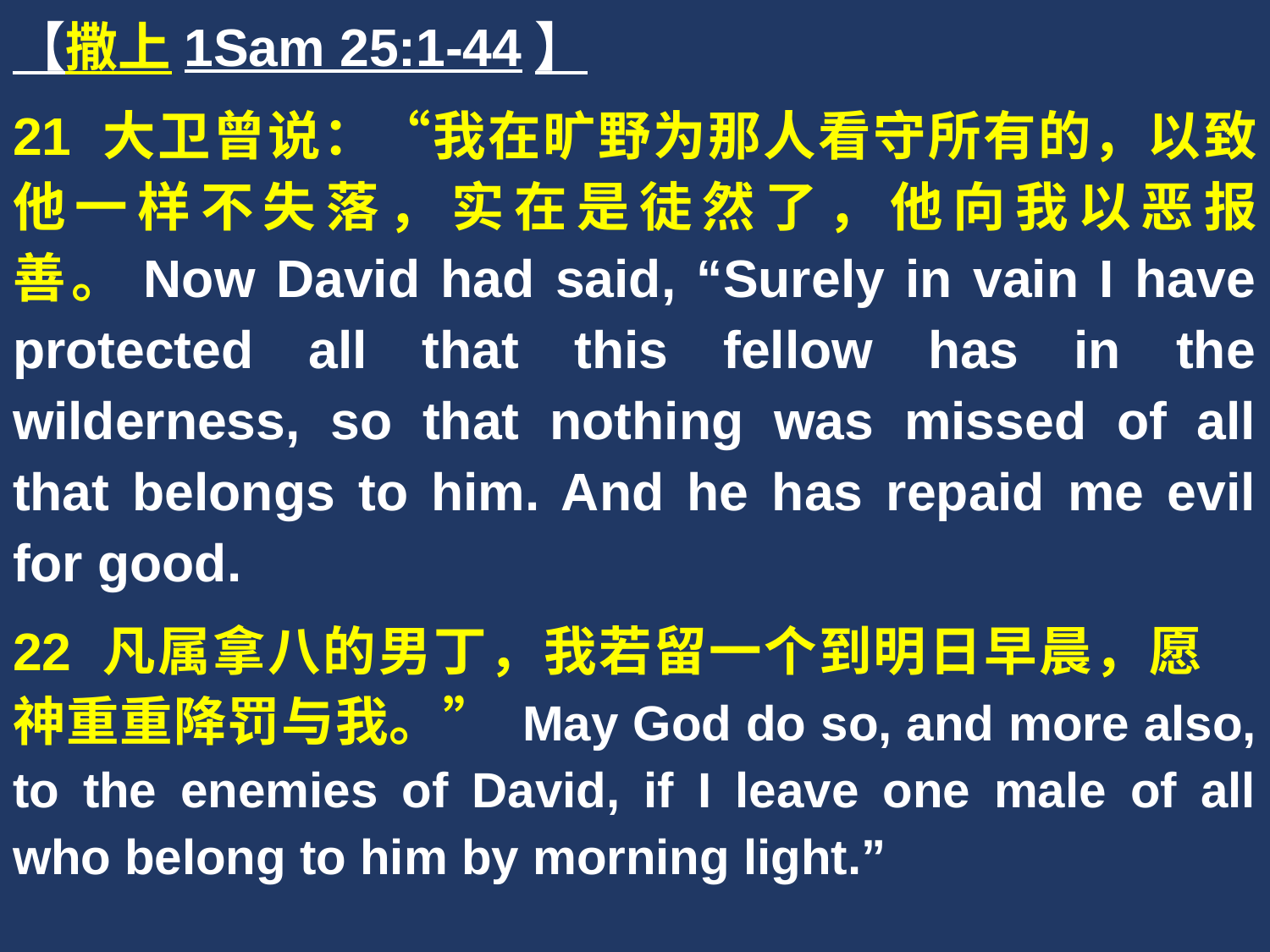

【撒上1Sam 25:1-44】
21 大卫曾说：“我在旷野为那人看守所有的，以致他一样不失落，实在是徒然了，他向我以恶报善。Now David had said, “Surely in vain I have protected all that this fellow has in the wilderness, so that nothing was missed of all that belongs to him. And he has repaid me evil for good.
22 凡属拿八的男丁，我若留一个到明日早晨，愿　神重重降罚与我。” May God do so, and more also, to the enemies of David, if I leave one male of all who belong to him by morning light.”